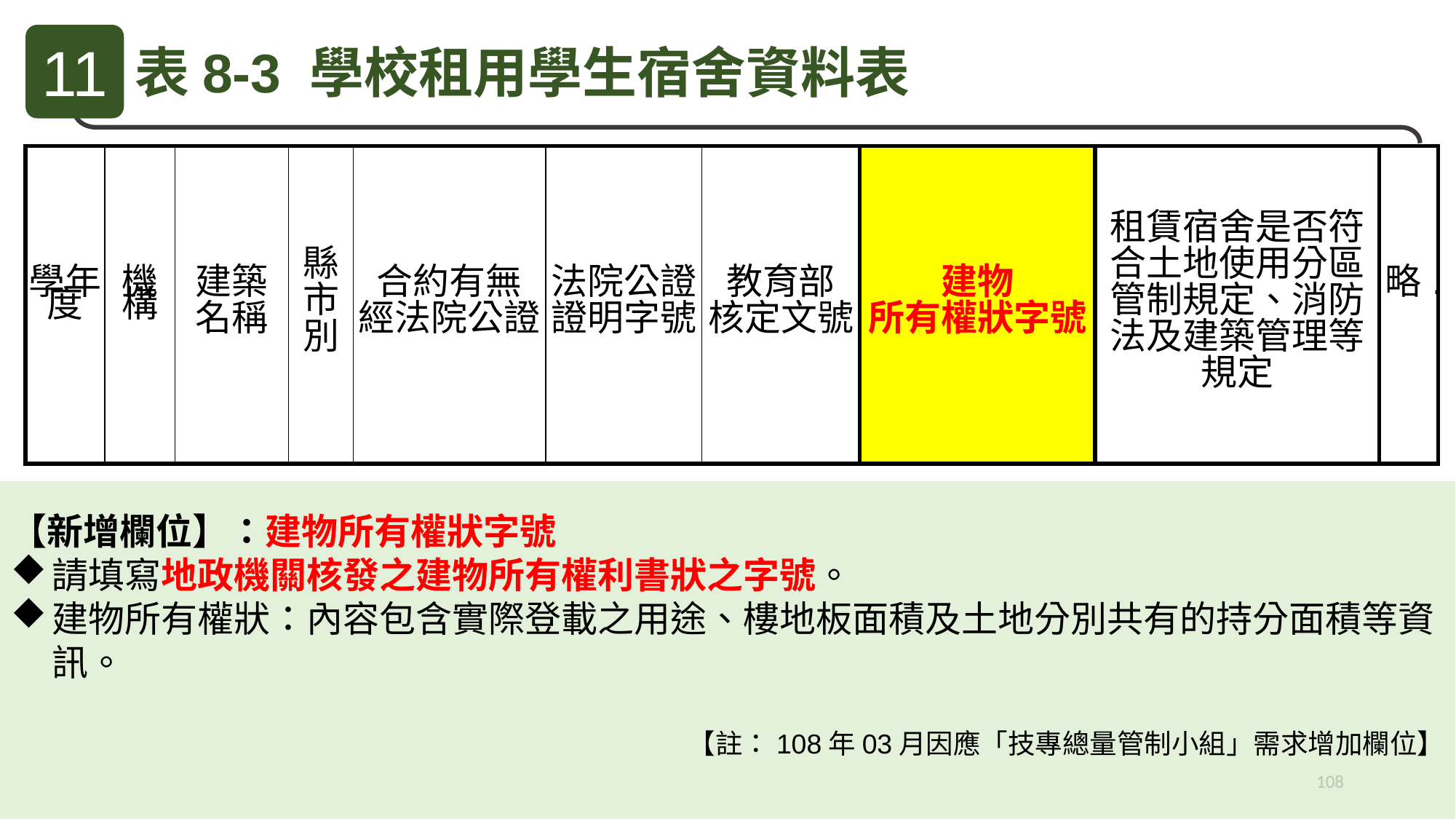

11
表8-3 學校租用學生宿舍資料表

| 學年度 | 機構 | 建築 名稱 | 縣市別 | 合約有無 經法院公證 | 法院公證證明字號 | 教育部 核定文號 | 建物 所有權狀字號 | 租賃宿舍是否符合土地使用分區管制規定、消防法及建築管理等規定 | 略. |
| --- | --- | --- | --- | --- | --- | --- | --- | --- | --- |
【新增欄位】：建物所有權狀字號
請填寫地政機關核發之建物所有權利書狀之字號。
建物所有權狀：內容包含實際登載之用途、樓地板面積及土地分別共有的持分面積等資訊。

【註：108年03月因應「技專總量管制小組」需求增加欄位】

108